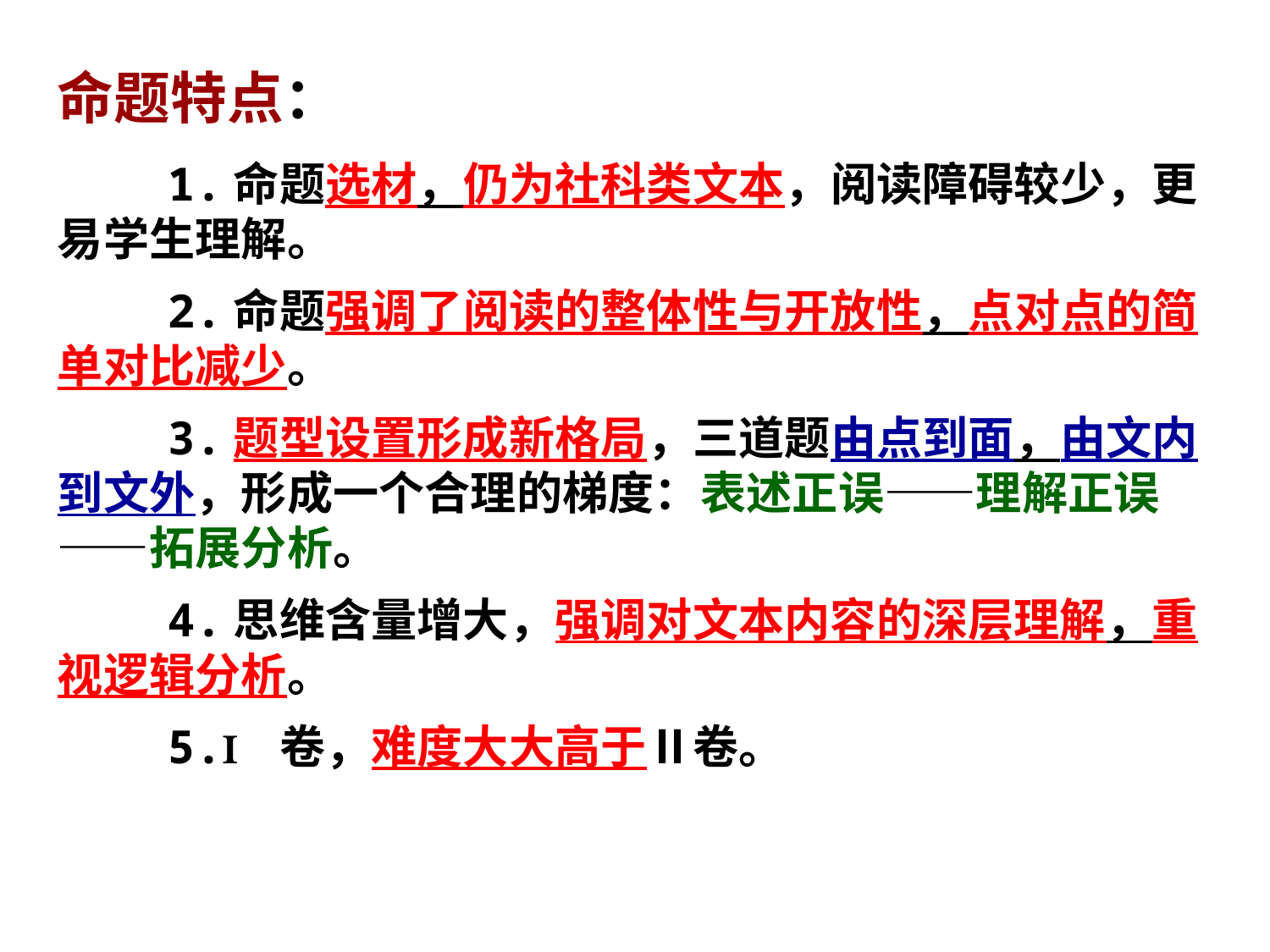

命题特点：

    1.命题选材，仍为社科类文本，阅读障碍较少，更易学生理解。

    2.命题强调了阅读的整体性与开放性，点对点的简单对比减少。

    3.题型设置形成新格局，三道题由点到面，由文内到文外，形成一个合理的梯度：表述正误——理解正误——拓展分析。

    4.思维含量增大，强调对文本内容的深层理解，重视逻辑分析。

    5.Ⅰ卷，难度大大高于Ⅱ卷。